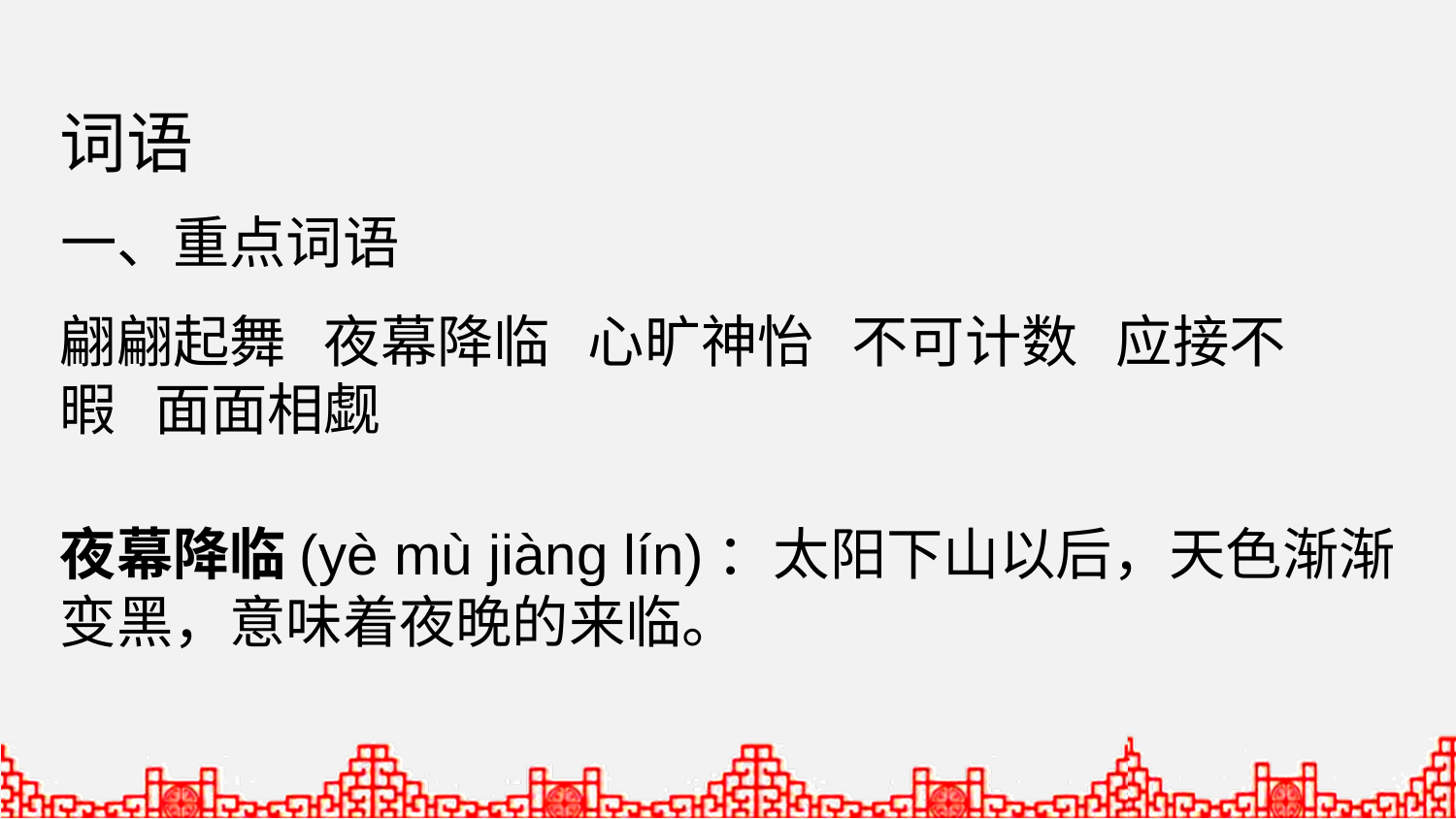

词语
一、重点词语
翩翩起舞   夜幕降临   心旷神怡   不可计数   应接不暇   面面相觑
夜幕降临(yè mù jiàng lín)：太阳下山以后，天色渐渐变黑，意味着夜晚的来临。